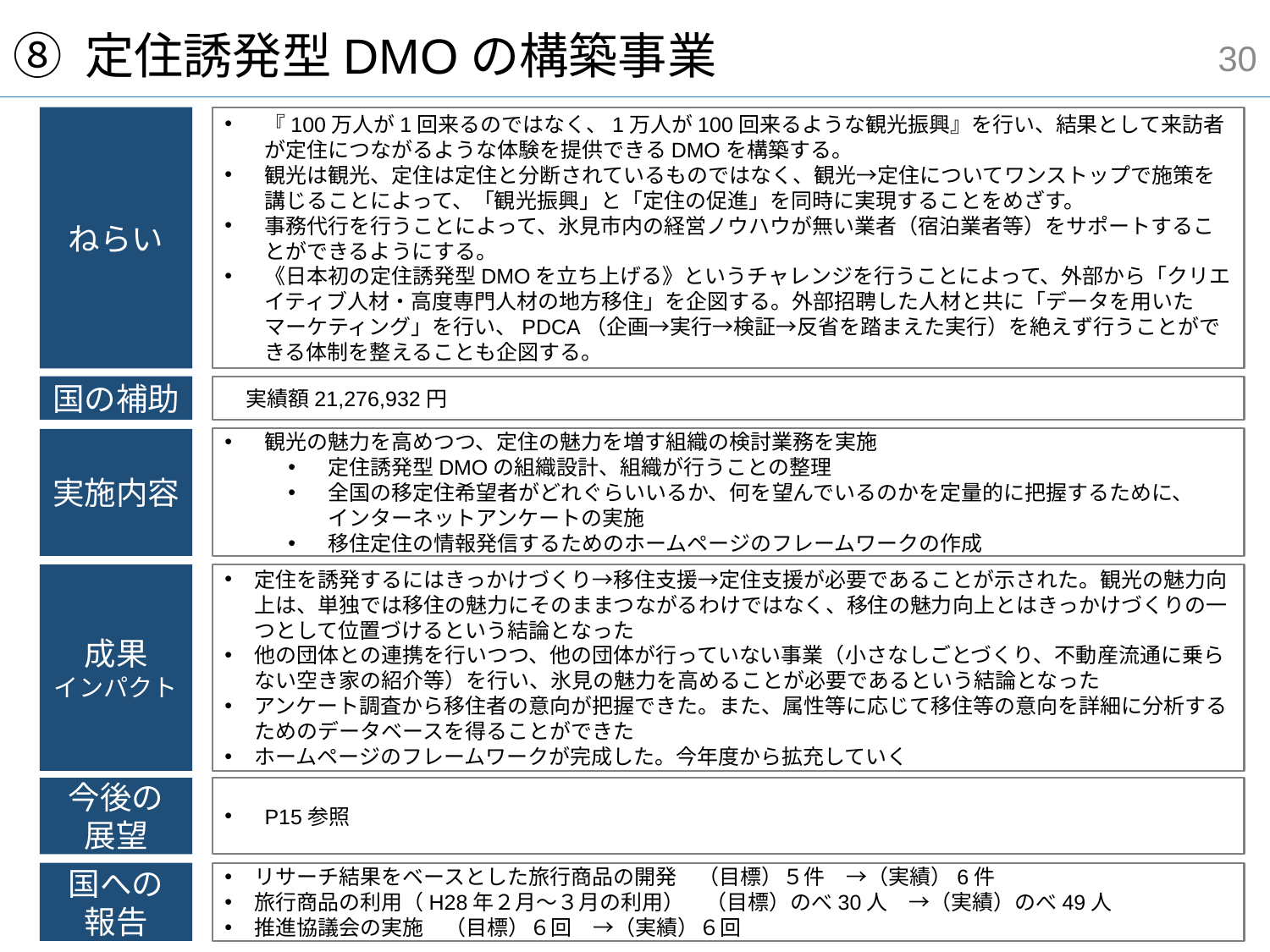

30
# ⑧ 定住誘発型DMOの構築事業
『100万人が1回来るのではなく、1万人が100回来るような観光振興』を行い、結果として来訪者が定住につながるような体験を提供できるDMOを構築する。
観光は観光、定住は定住と分断されているものではなく、観光→定住についてワンストップで施策を講じることによって、「観光振興」と「定住の促進」を同時に実現することをめざす。
事務代行を行うことによって、氷見市内の経営ノウハウが無い業者（宿泊業者等）をサポートすることができるようにする。
《日本初の定住誘発型DMOを立ち上げる》というチャレンジを行うことによって、外部から「クリエイティブ人材・高度専門人材の地方移住」を企図する。外部招聘した人材と共に「データを用いたマーケティング」を行い、PDCA（企画→実行→検証→反省を踏まえた実行）を絶えず行うことができる体制を整えることも企図する。
ねらい
国の補助
　実績額21,276,932円
観光の魅力を高めつつ、定住の魅力を増す組織の検討業務を実施
定住誘発型DMOの組織設計、組織が行うことの整理
全国の移定住希望者がどれぐらいいるか、何を望んでいるのかを定量的に把握するために、
インターネットアンケートの実施
移住定住の情報発信するためのホームページのフレームワークの作成
実施内容
成果
インパクト
定住を誘発するにはきっかけづくり→移住支援→定住支援が必要であることが示された。観光の魅力向上は、単独では移住の魅力にそのままつながるわけではなく、移住の魅力向上とはきっかけづくりの一つとして位置づけるという結論となった
他の団体との連携を行いつつ、他の団体が行っていない事業（小さなしごとづくり、不動産流通に乗らない空き家の紹介等）を行い、氷見の魅力を高めることが必要であるという結論となった
アンケート調査から移住者の意向が把握できた。また、属性等に応じて移住等の意向を詳細に分析するためのデータベースを得ることができた
ホームページのフレームワークが完成した。今年度から拡充していく
今後の
展望
P15参照
国への
報告
リサーチ結果をベースとした旅行商品の開発　（目標）５件　→（実績）6件
旅行商品の利用（H28年２月～３月の利用）　（目標）のべ30人　→（実績）のべ49人
推進協議会の実施　（目標）６回　→（実績）６回